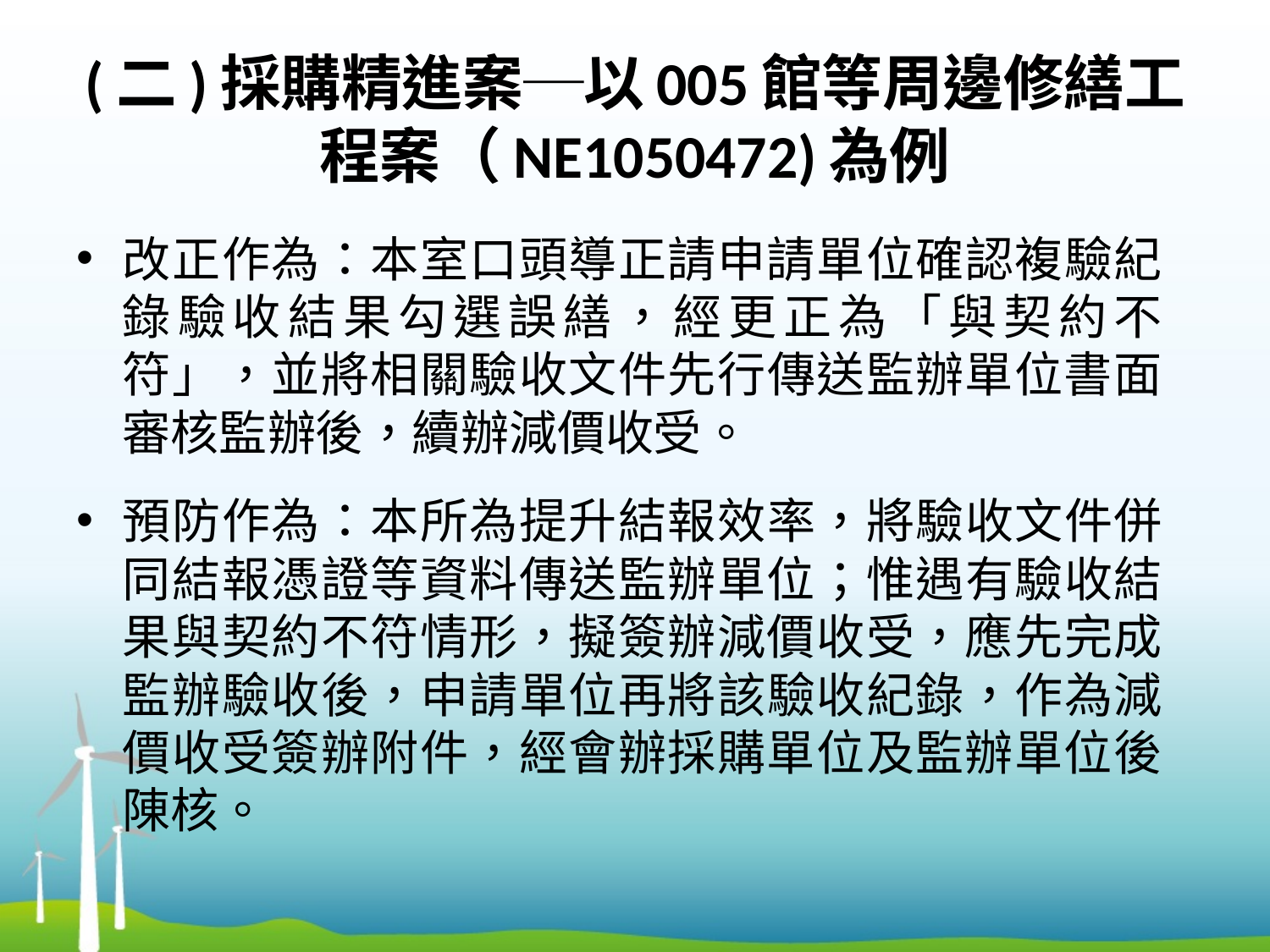

# (二)採購精進案─以005館等周邊修繕工程案（NE1050472)為例
改正作為：本室口頭導正請申請單位確認複驗紀錄驗收結果勾選誤繕，經更正為「與契約不符」，並將相關驗收文件先行傳送監辦單位書面審核監辦後，續辦減價收受。
預防作為：本所為提升結報效率，將驗收文件併同結報憑證等資料傳送監辦單位；惟遇有驗收結果與契約不符情形，擬簽辦減價收受，應先完成監辦驗收後，申請單位再將該驗收紀錄，作為減價收受簽辦附件，經會辦採購單位及監辦單位後陳核。